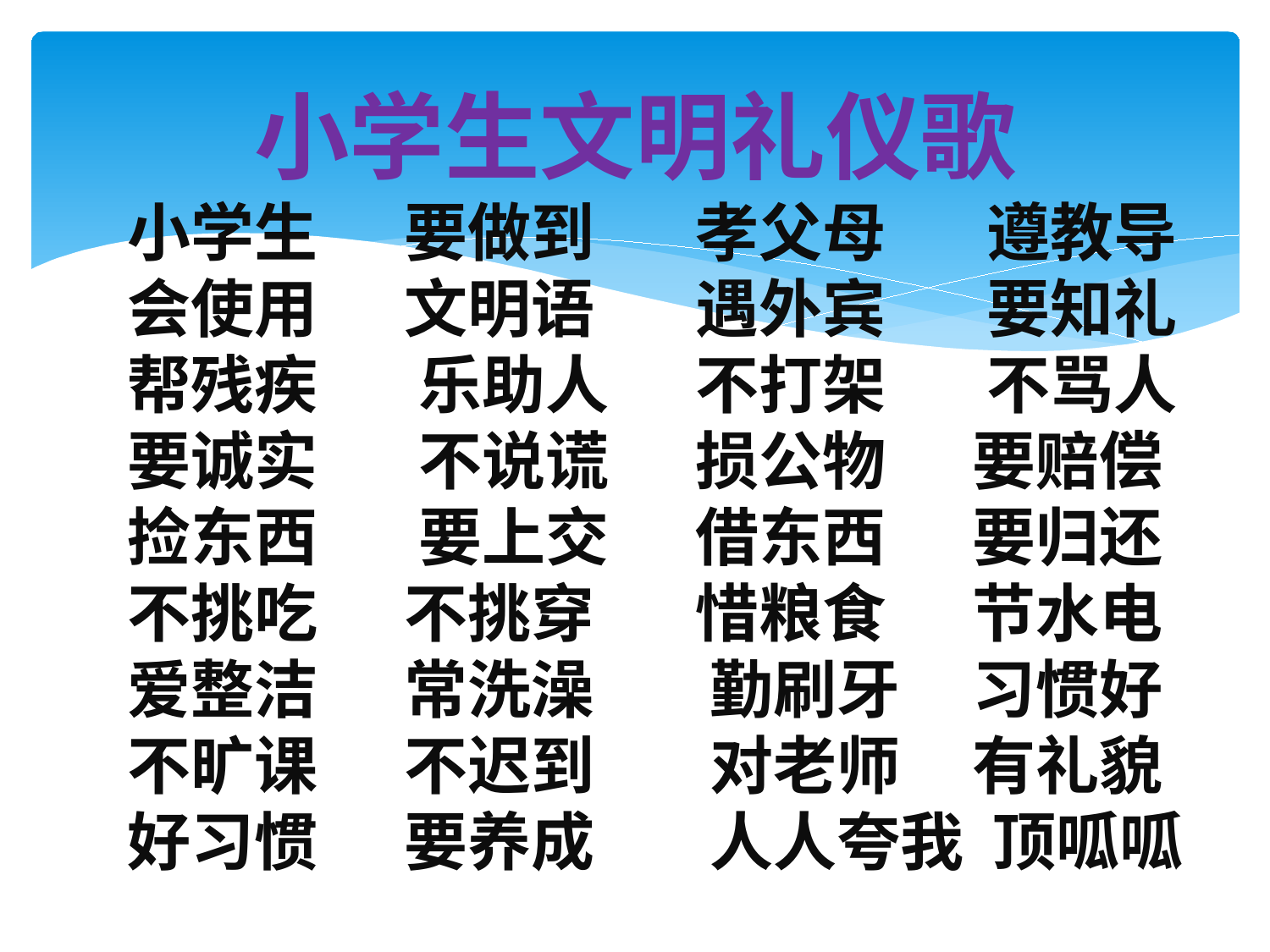

# 小学生文明礼仪歌
小学生      要做到       孝父母       遵教导会使用      文明语       遇外宾       要知礼帮残疾       乐助人      不打架       不骂人 要诚实       不说谎      损公物      要赔偿捡东西       要上交      借东西      要归还不挑吃      不挑穿       惜粮食      节水电爱整洁      常洗澡        勤刷牙     习惯好不旷课      不迟到        对老师     有礼貌好习惯      要养成        人人夸我  顶呱呱